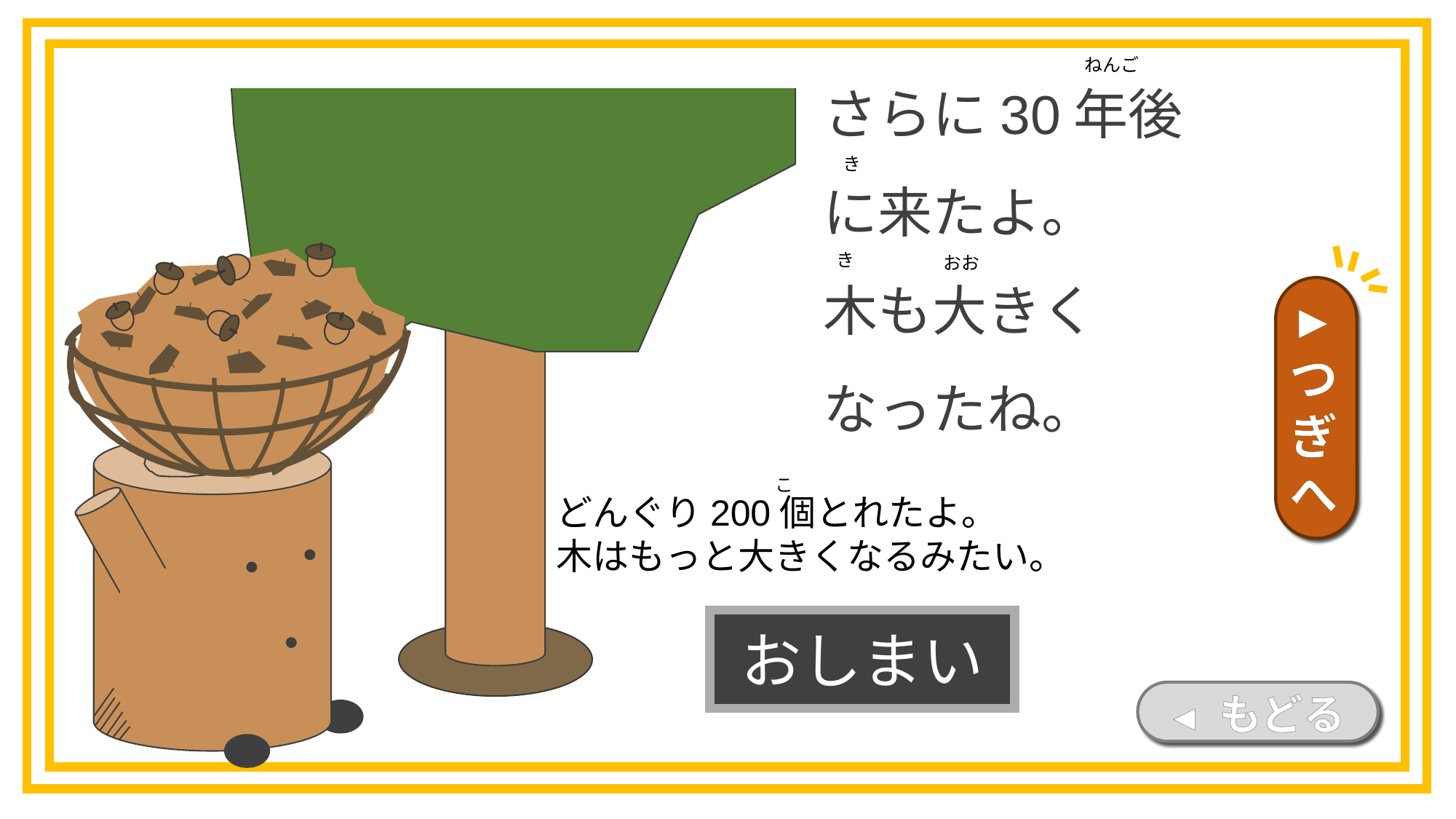

さらに30年後に来たよ。
木も大きく
なったね。

ねんご
き

き
おお
►つぎへ

こ
どんぐり200個とれたよ。
木はもっと大きくなるみたい。
おしまい

◄ もどる